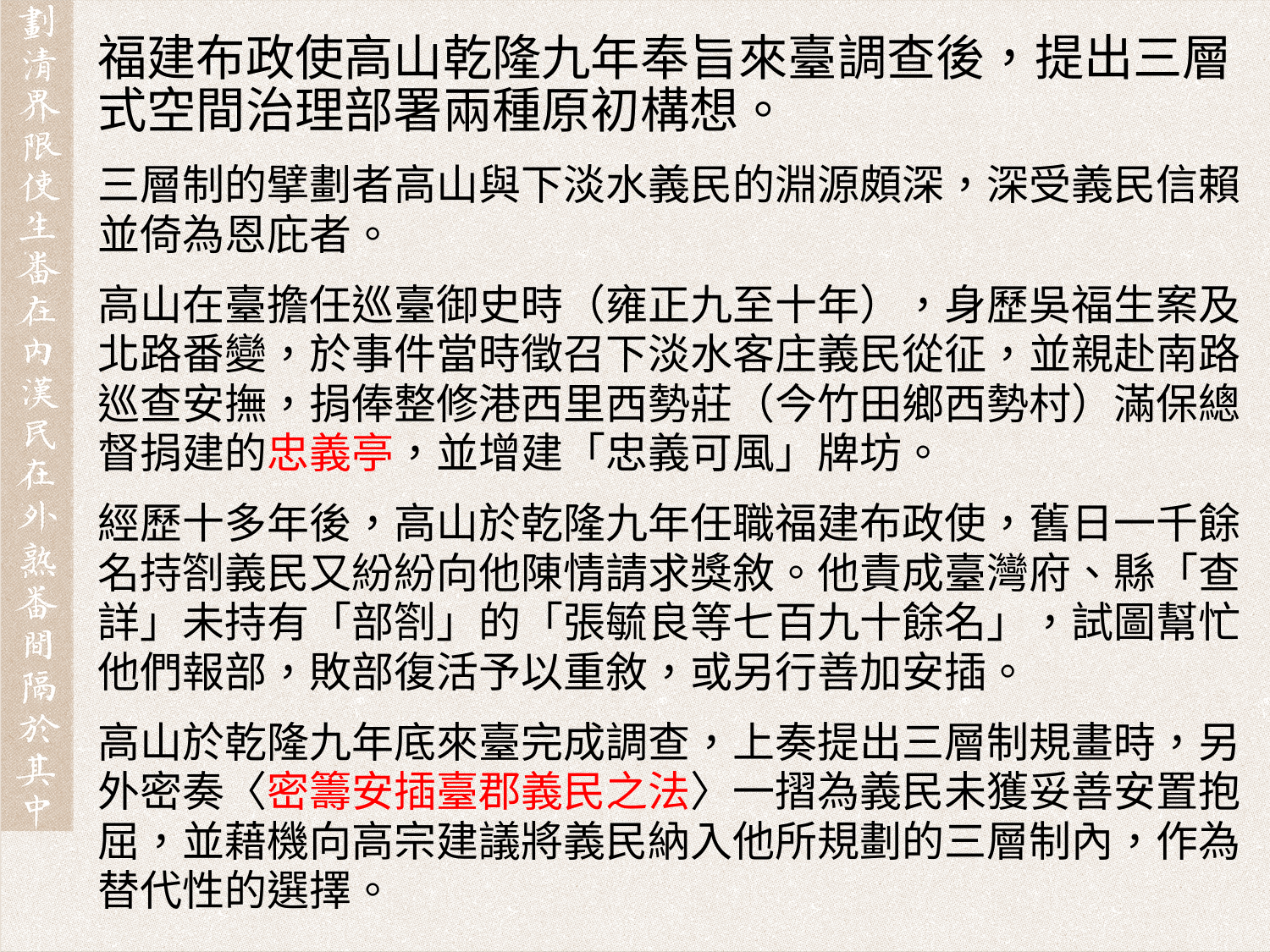

福建布政使高山乾隆九年奉旨來臺調查後，提出三層式空間治理部署兩種原初構想。
三層制的擘劃者高山與下淡水義民的淵源頗深，深受義民信賴並倚為恩庇者。
高山在臺擔任巡臺御史時（雍正九至十年），身歷吳福生案及北路番變，於事件當時徵召下淡水客庄義民從征，並親赴南路巡查安撫，捐俸整修港西里西勢莊（今竹田鄉西勢村）滿保總督捐建的忠義亭，並增建「忠義可風」牌坊。
經歷十多年後，高山於乾隆九年任職福建布政使，舊日一千餘名持劄義民又紛紛向他陳情請求獎敘。他責成臺灣府、縣「查詳」未持有「部劄」的「張毓良等七百九十餘名」，試圖幫忙他們報部，敗部復活予以重敘，或另行善加安插。
高山於乾隆九年底來臺完成調查，上奏提出三層制規畫時，另外密奏〈密籌安插臺郡義民之法〉一摺為義民未獲妥善安置抱屈，並藉機向高宗建議將義民納入他所規劃的三層制內，作為替代性的選擇。